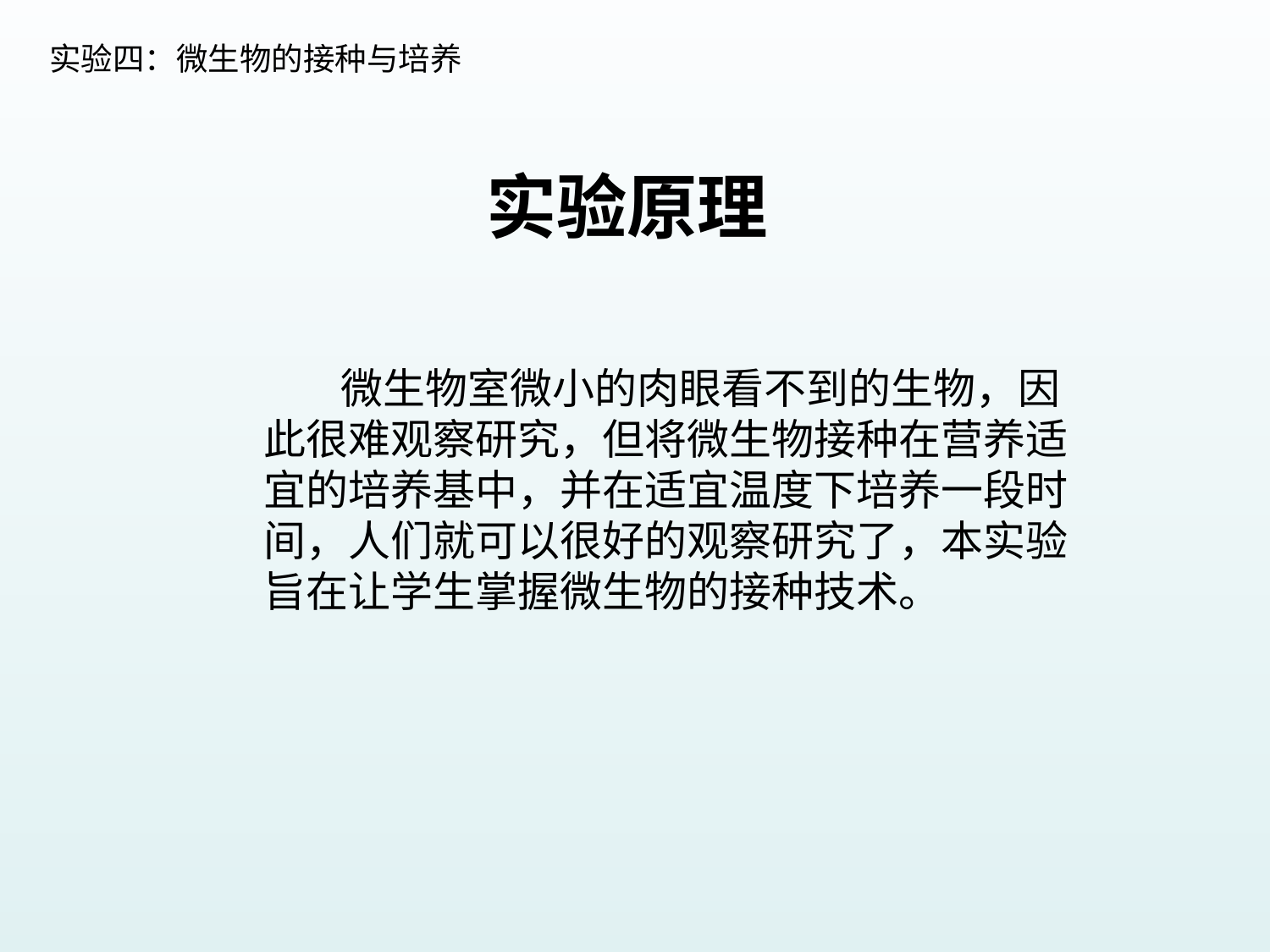

实验四：微生物的接种与培养
实验原理

       微生物室微小的肉眼看不到的生物，因此很难观察研究，但将微生物接种在营养适宜的培养基中，并在适宜温度下培养一段时间，人们就可以很好的观察研究了，本实验旨在让学生掌握微生物的接种技术。